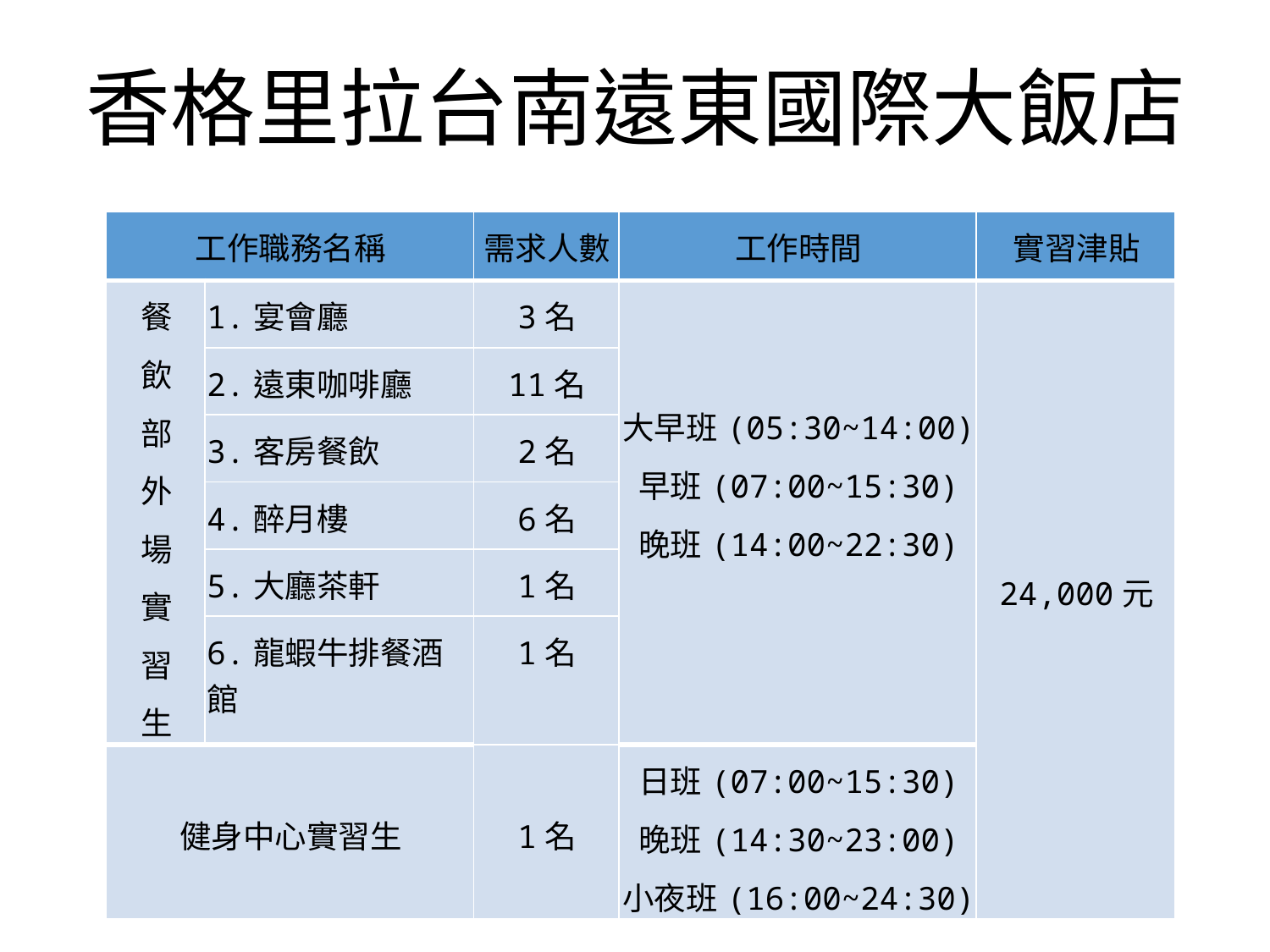

# 香格里拉台南遠東國際大飯店
| 工作職務名稱 |  | 需求人數 | 工作時間 | 實習津貼 |
| --- | --- | --- | --- | --- |
| 餐 飲 部 外 場 實 習 生 | 1.宴會廳 | 3名 | 大早班(05:30~14:00) 早班(07:00~15:30) 晚班(14:00~22:30) | 24,000元 |
|  | 2.遠東咖啡廳 | 11名 |  |  |
|  | 3.客房餐飲 | 2名 |  |  |
|  | 4.醉月樓 | 6名 |  |  |
|  | 5.大廳茶軒 | 1名 |  |  |
|  | 6.龍蝦牛排餐酒館 | 1名 |  |  |
| 健身中心實習生 |  | 1名 | 日班(07:00~15:30) 晚班(14:30~23:00) 小夜班(16:00~24:30) |  |